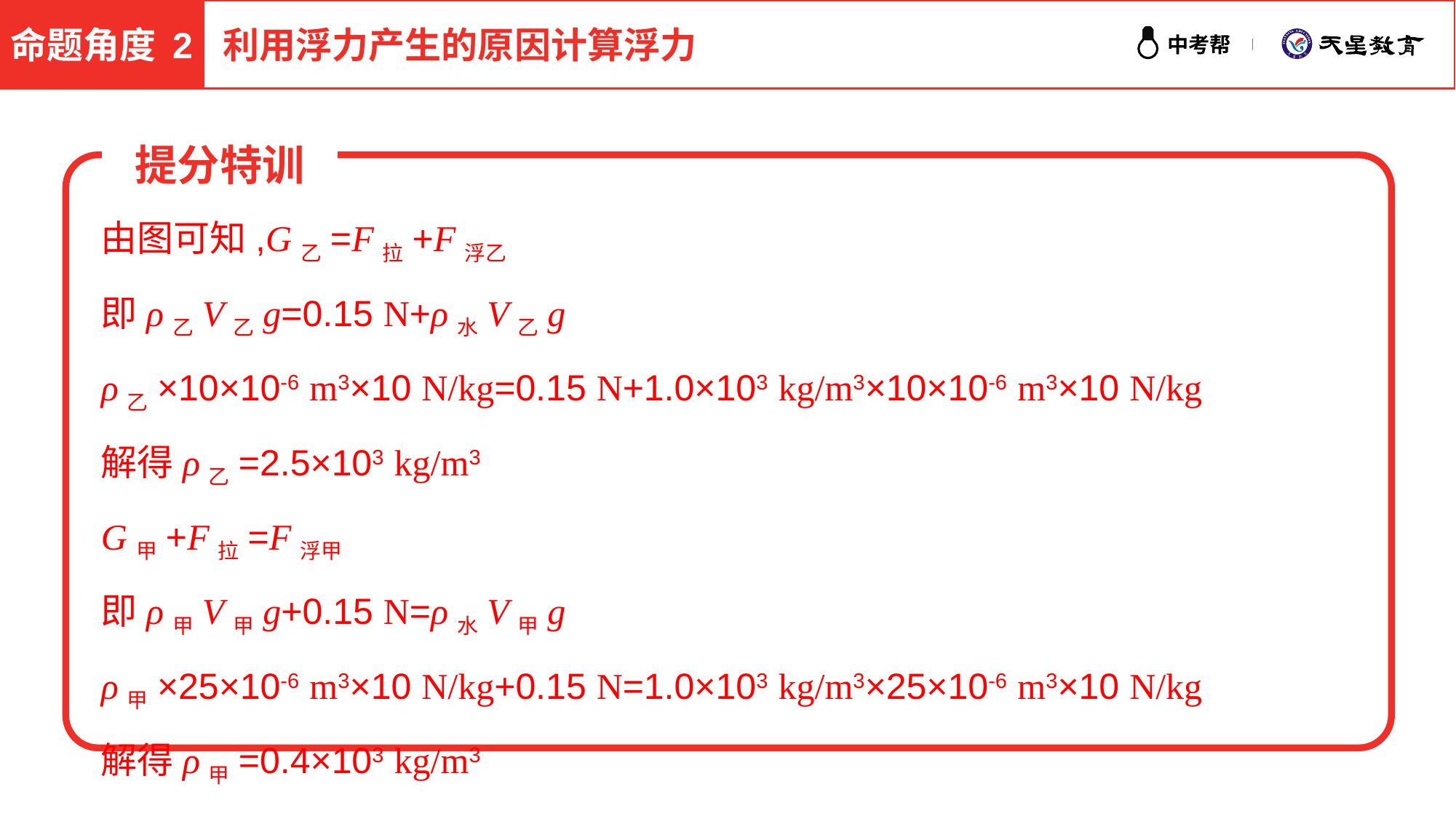

命题角度 2
利用浮力产生的原因计算浮力
提分特训

由图可知,G乙=F拉+F浮乙
即ρ乙V乙g=0.15 N+ρ水V乙g
ρ乙×10×10-6 m3×10 N/kg=0.15 N+1.0×103 kg/m3×10×10-6 m3×10 N/kg
解得ρ乙=2.5×103 kg/m3
G甲+F拉=F浮甲
即ρ甲V甲g+0.15 N=ρ水V甲g
ρ甲×25×10-6 m3×10 N/kg+0.15 N=1.0×103 kg/m3×25×10-6 m3×10 N/kg
解得ρ甲=0.4×103 kg/m3